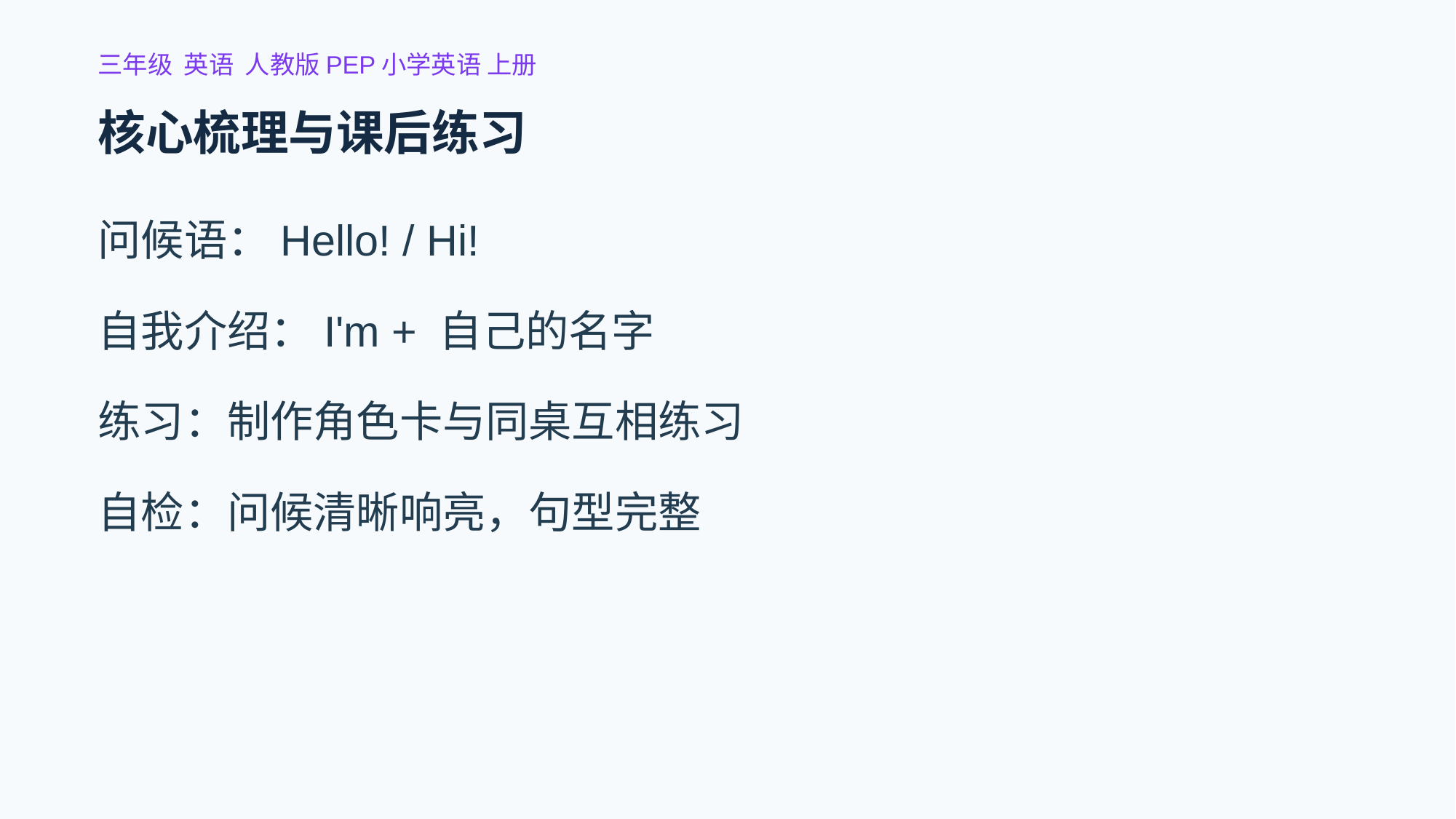

三年级  英语  人教版PEP小学英语 上册
核心梳理与课后练习
问候语：Hello! / Hi!
自我介绍：I'm + 自己的名字
练习：制作角色卡与同桌互相练习
自检：问候清晰响亮，句型完整